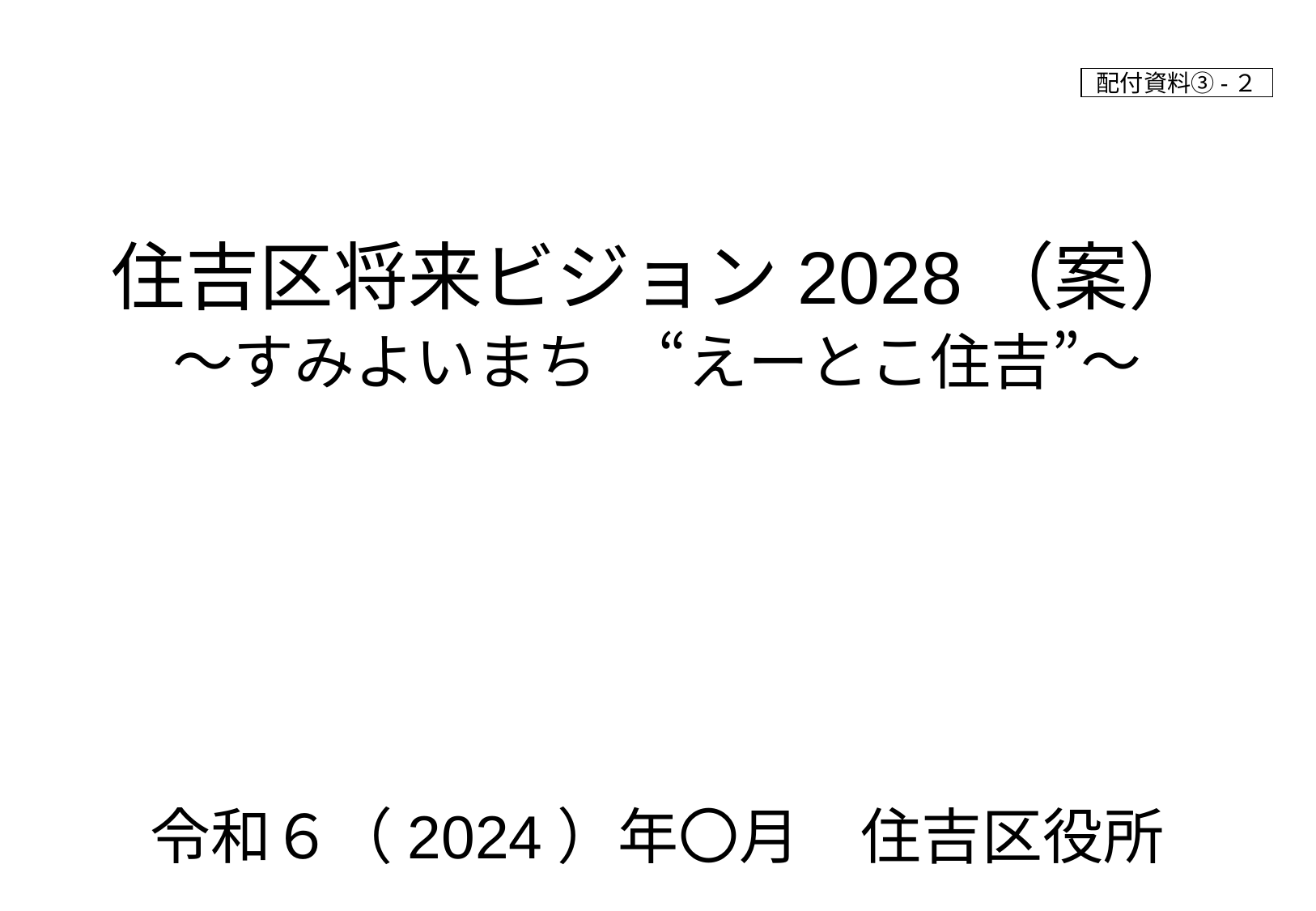

配付資料③-２
# 住吉区将来ビジョン2028（案）
～すみよいまち　“えーとこ住吉”～
令和６（2024）年〇月　住吉区役所